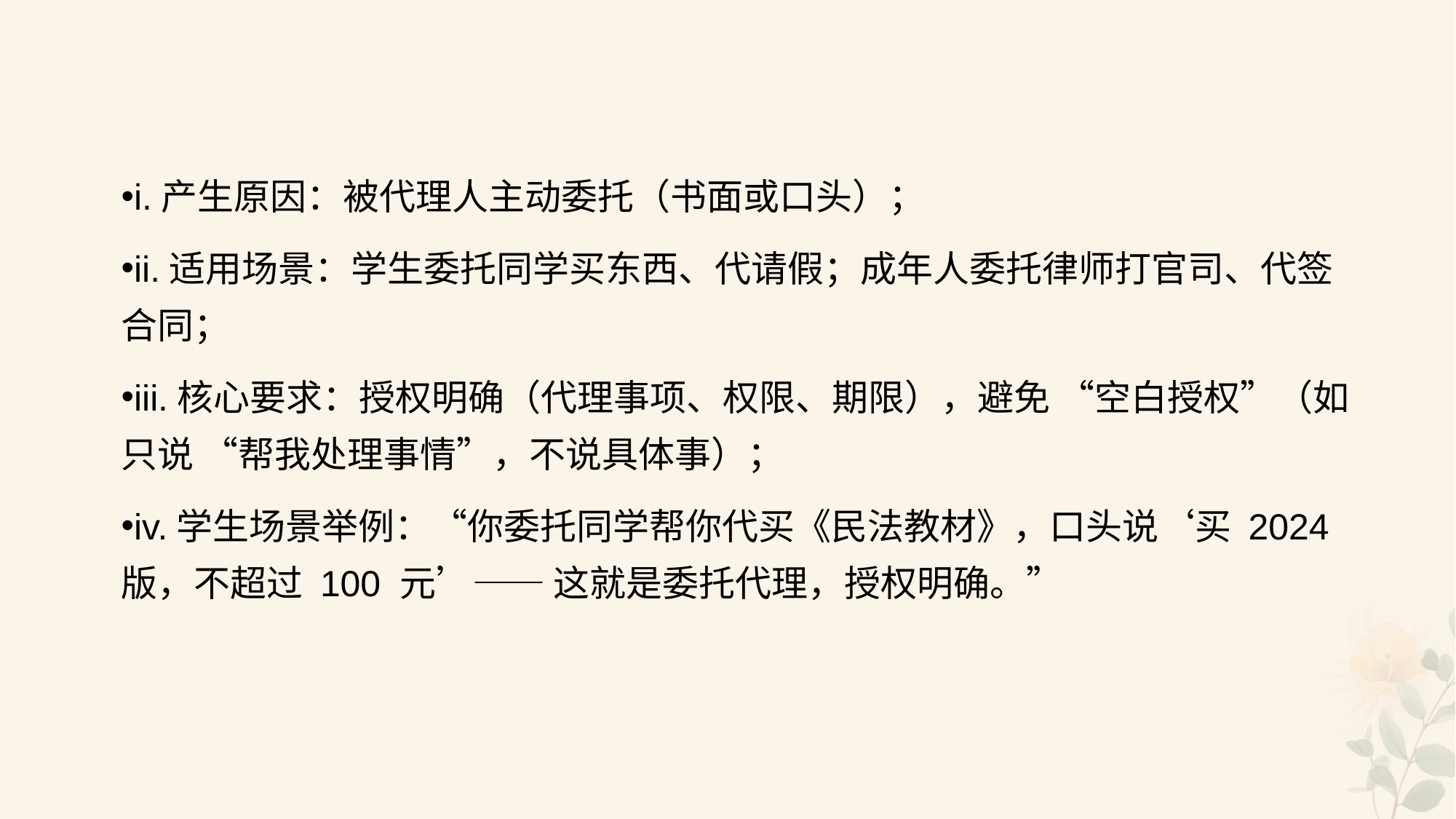

#
i.产生原因：被代理人主动委托（书面或口头）；
ii.适用场景：学生委托同学买东西、代请假；成年人委托律师打官司、代签合同；
iii.核心要求：授权明确（代理事项、权限、期限），避免 “空白授权”（如只说 “帮我处理事情”，不说具体事）；
iv.学生场景举例：“你委托同学帮你代买《民法教材》，口头说‘买 2024 版，不超过 100 元’—— 这就是委托代理，授权明确。”